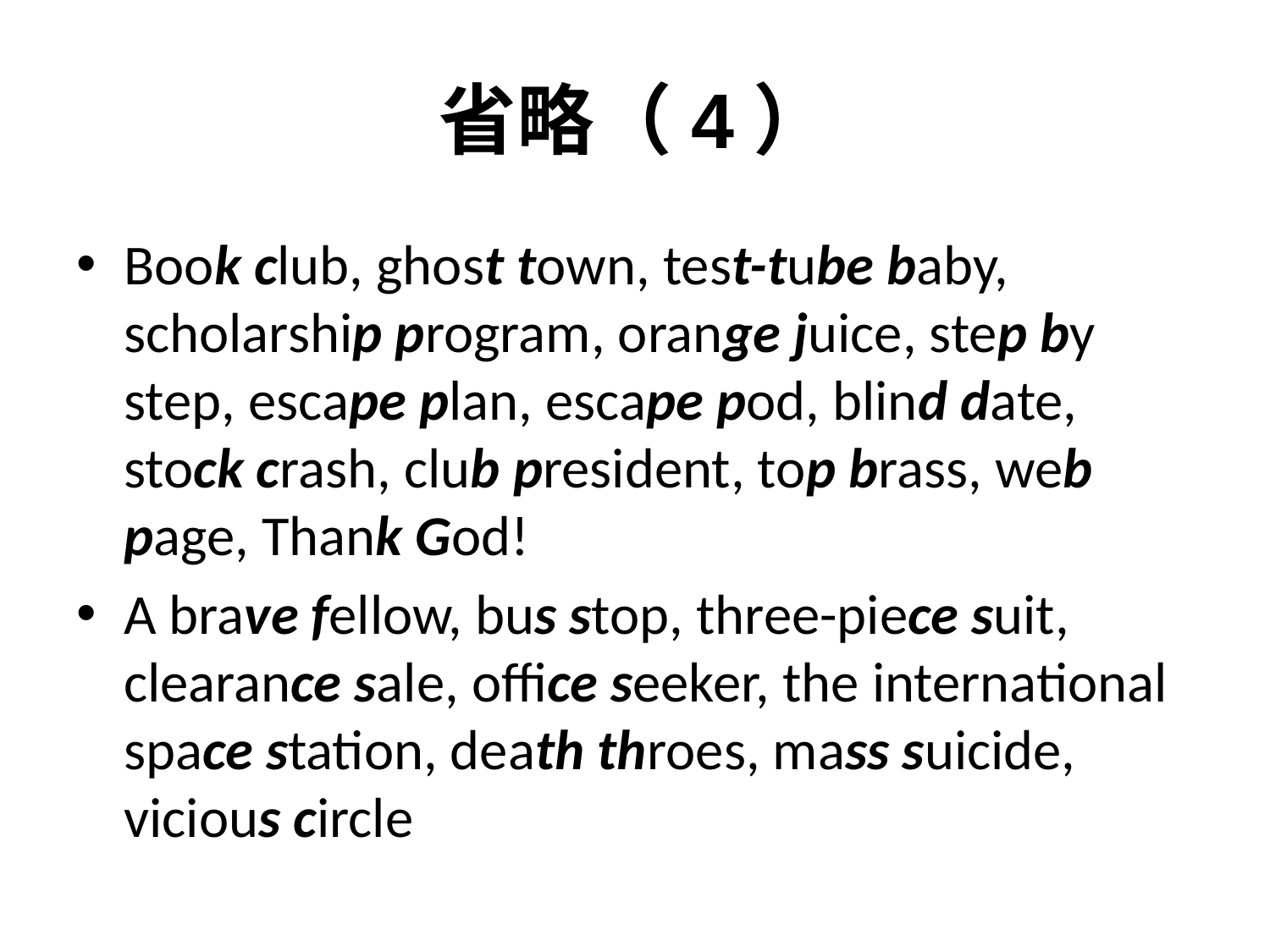

# 省略（4）
Book club, ghost town, test-tube baby, scholarship program, orange juice, step by step, escape plan, escape pod, blind date, stock crash, club president, top brass, web page, Thank God!
A brave fellow, bus stop, three-piece suit, clearance sale, office seeker, the international space station, death throes, mass suicide, vicious circle